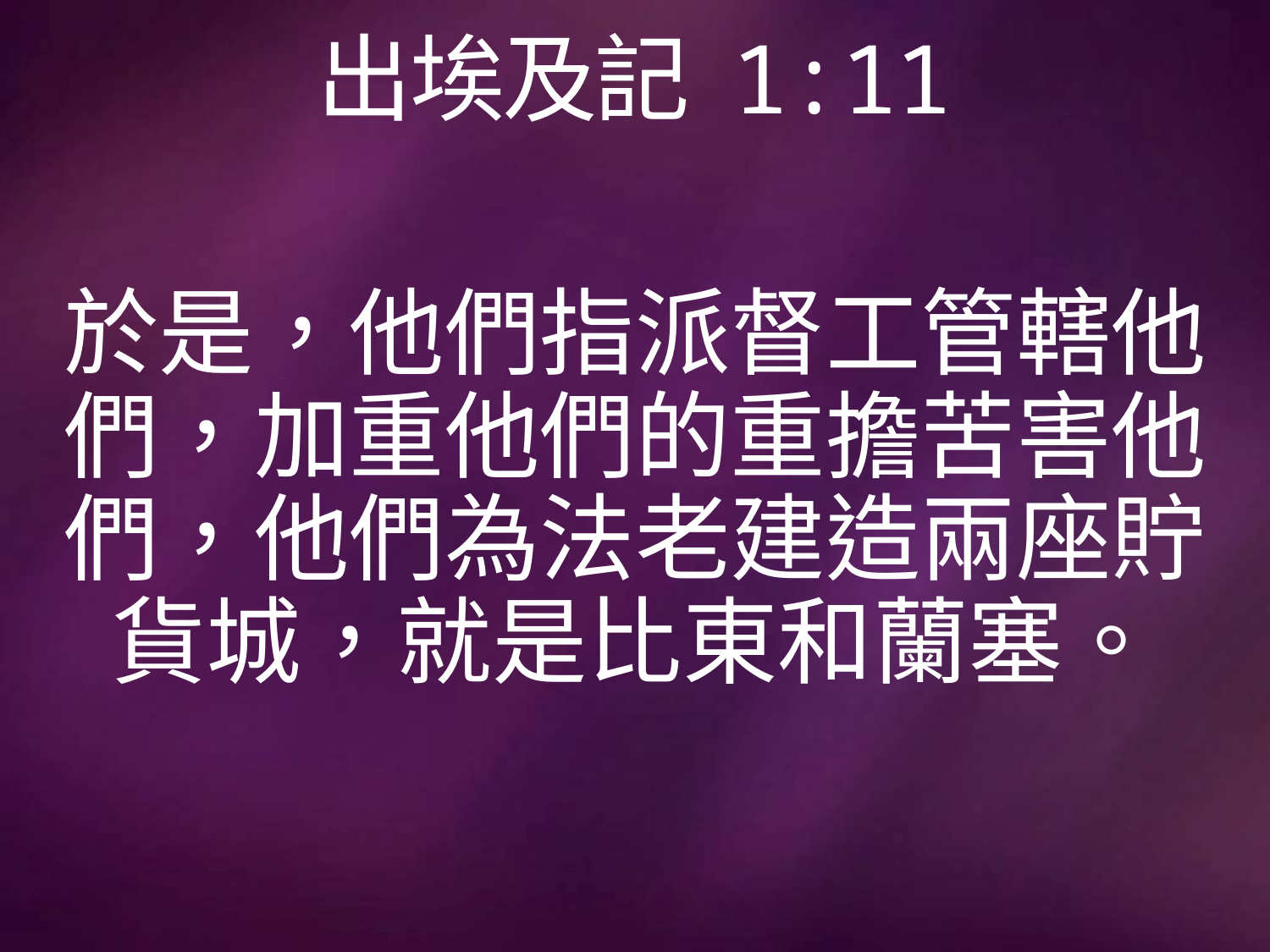

# 出埃及記 1:11
於是，他們指派督工管轄他們，加重他們的重擔苦害他們，他們為法老建造兩座貯貨城，就是比東和蘭塞。